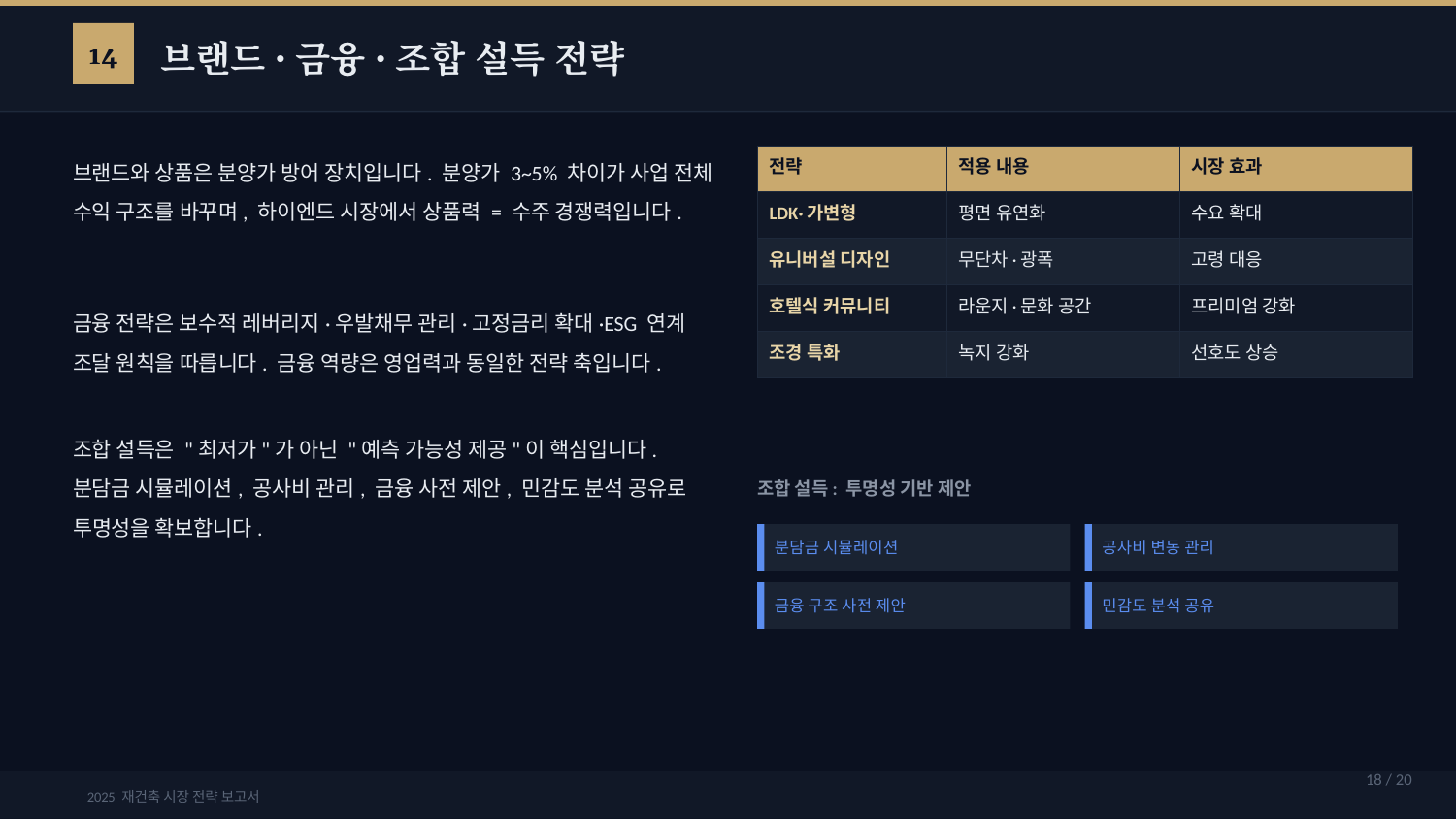

브랜드·금융·조합 설득 전략

14

브랜드와 상품은 분양가 방어 장치입니다. 분양가 3~5% 차이가 사업 전체 수익 구조를 바꾸며, 하이엔드 시장에서 상품력 = 수주 경쟁력입니다.
| 전략 | 적용 내용 | 시장 효과 |
| --- | --- | --- |
| LDK·가변형 | 평면 유연화 | 수요 확대 |
| 유니버설 디자인 | 무단차·광폭 | 고령 대응 |
| 호텔식 커뮤니티 | 라운지·문화 공간 | 프리미엄 강화 |
| 조경 특화 | 녹지 강화 | 선호도 상승 |
금융 전략은 보수적 레버리지·우발채무 관리·고정금리 확대·ESG 연계 조달 원칙을 따릅니다. 금융 역량은 영업력과 동일한 전략 축입니다.
조합 설득은 "최저가"가 아닌 "예측 가능성 제공"이 핵심입니다. 분담금 시뮬레이션, 공사비 관리, 금융 사전 제안, 민감도 분석 공유로 투명성을 확보합니다.
조합 설득: 투명성 기반 제안

분담금 시뮬레이션

공사비 변동 관리

금융 구조 사전 제안

민감도 분석 공유
18 / 20

2025 재건축 시장 전략 보고서